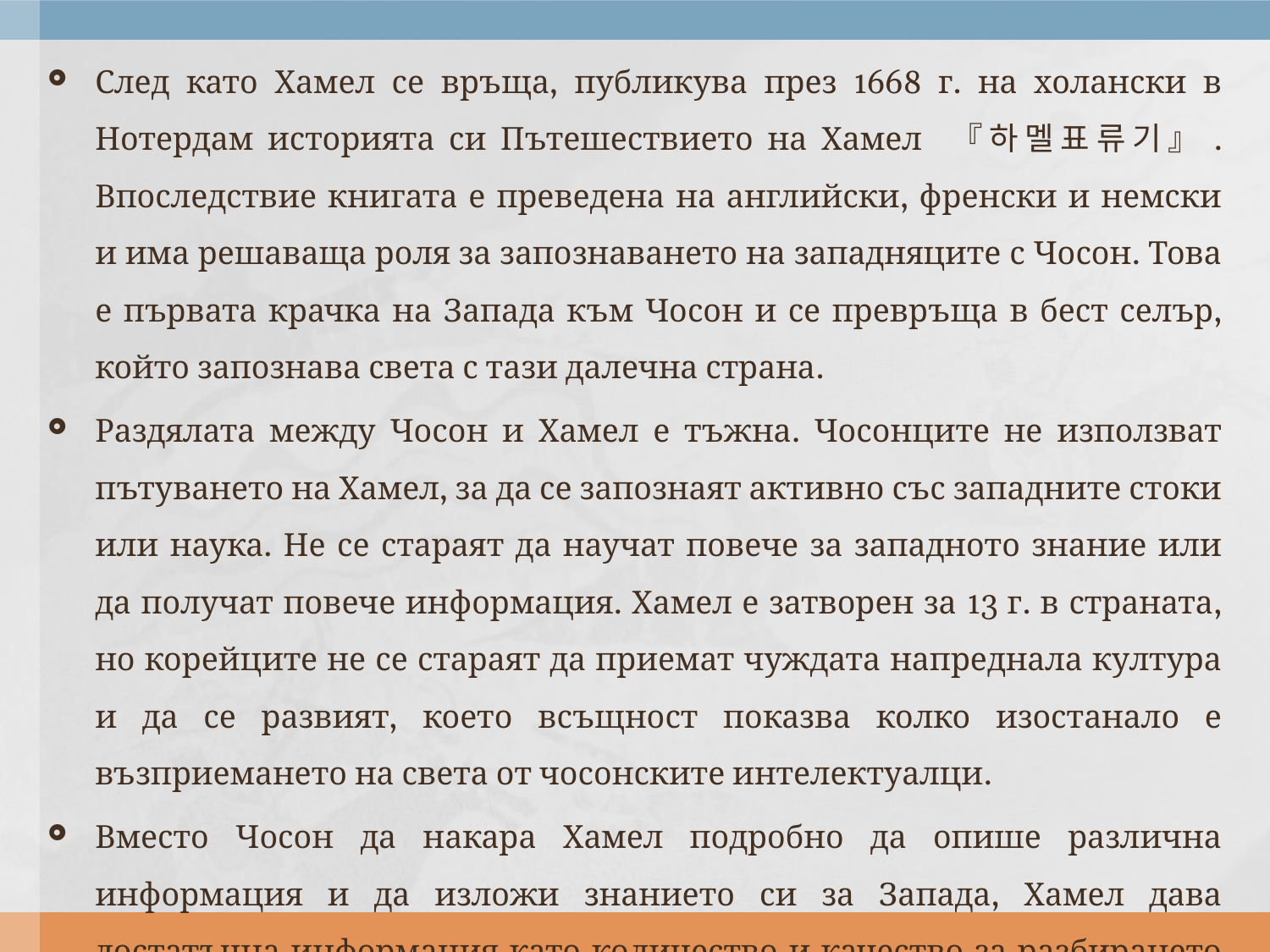

След като Хамел се връща, публикува през 1668 г. на холански в Нотердам историята си Пътешествието на Хамел 『하멜표류기』. Впоследствие книгата е преведена на английски, френски и немски и има решаваща роля за запознаването на западняците с Чосон. Това е първата крачка на Запада към Чосон и се превръща в бест селър, който запознава света с тази далечна страна.
Раздялата между Чосон и Хамел е тъжна. Чосонците не използват пътуването на Хамел, за да се запознаят активно със западните стоки или наука. Не се стараят да научат повече за западното знание или да получат повече информация. Хамел е затворен за 13 г. в страната, но корейците не се стараят да приемат чуждата напреднала култура и да се развият, което всъщност показва колко изостанало е възприемането на света от чосонските интелектуалци.
Вместо Чосон да накара Хамел подробно да опише различна информация и да изложи знанието си за Запада, Хамел дава достатъчна информация като количество и качество за разбирането на Чосон.